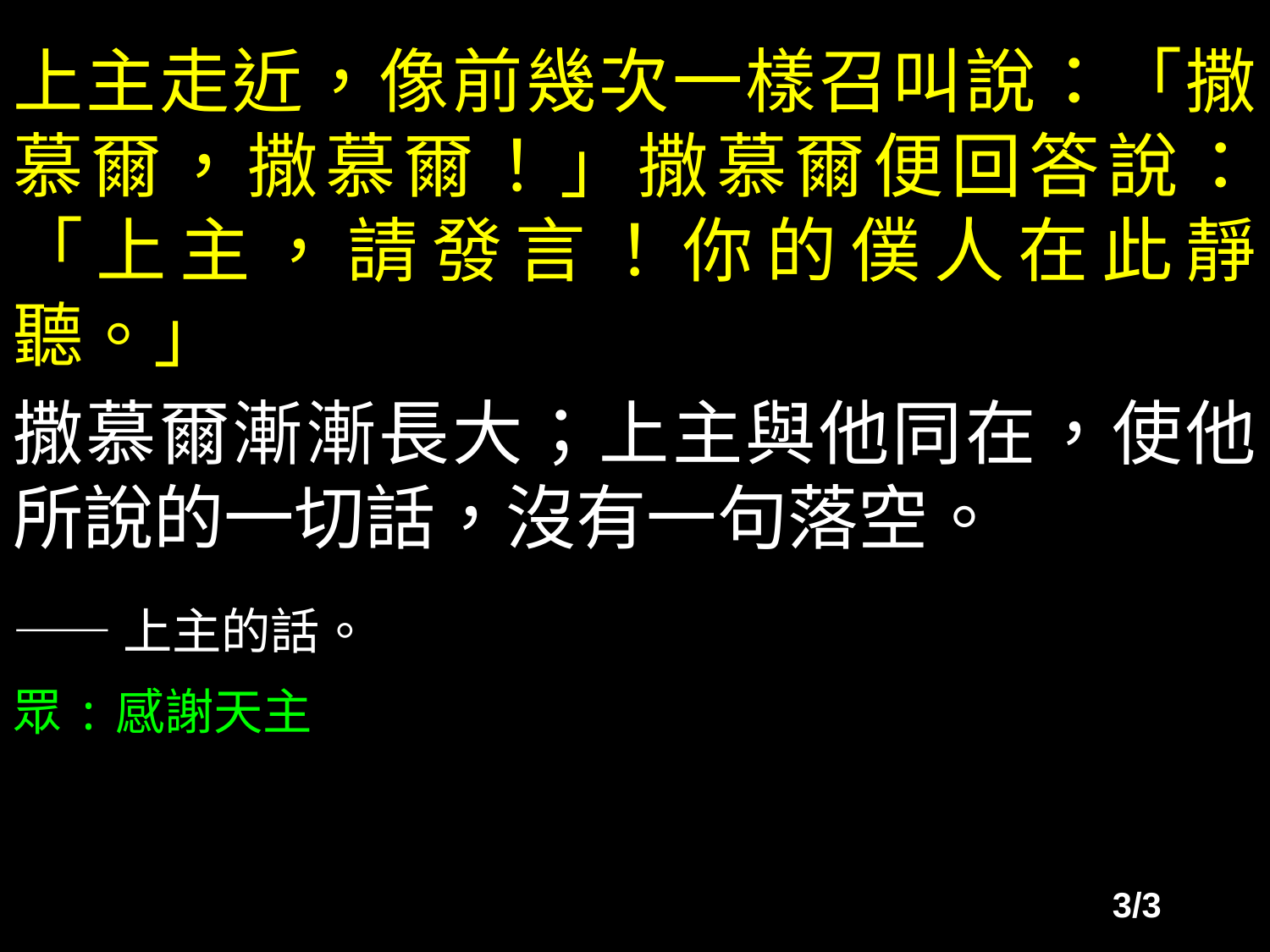

上主走近，像前幾次一樣召叫說：「撒慕爾，撒慕爾！」撒慕爾便回答說：「上主，請發言！你的僕人在此靜聽。」
撒慕爾漸漸長大；上主與他同在，使他所說的一切話，沒有一句落空。
——上主的話。
眾:感謝天主
3/3